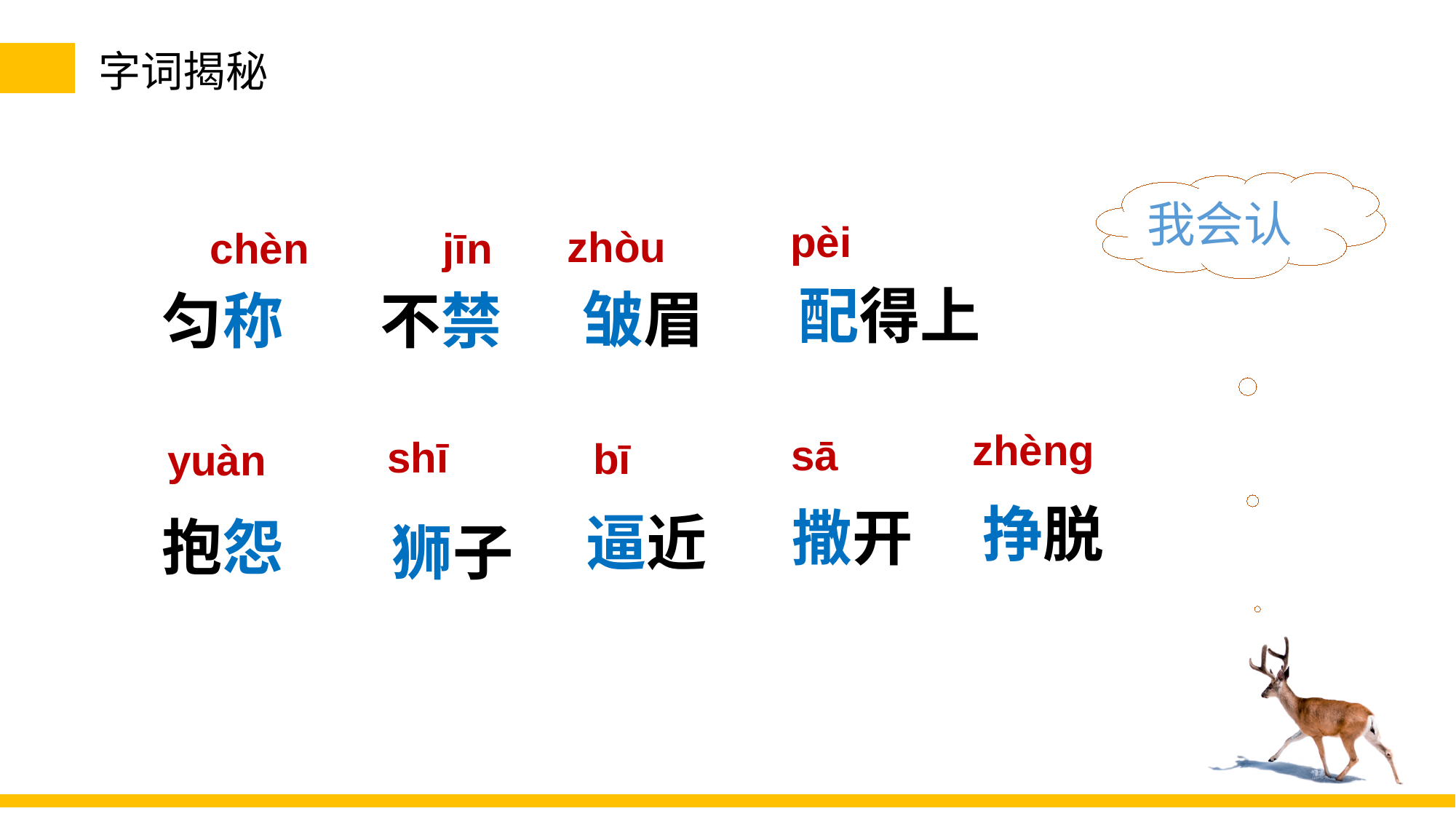

字词揭秘
我会认
pèi
zhòu
chèn
jīn
配得上
皱眉
匀称
不禁
zhèng
sā
shī
bī
yuàn
挣脱
撒开
逼近
抱怨
狮子